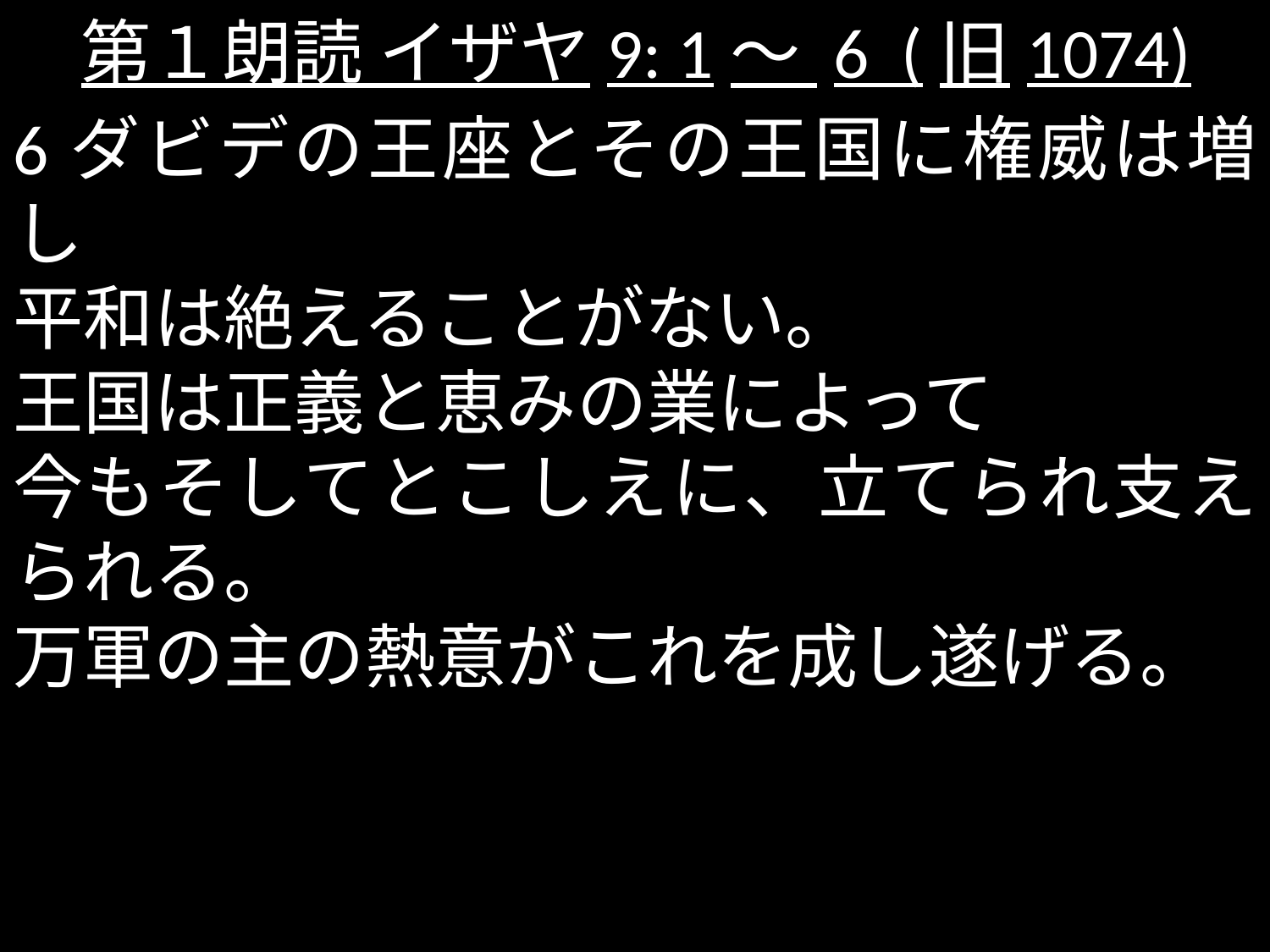

# 第１朗読 イザヤ9: 1～ 6  (旧1074)
6ダビデの王座とその王国に権威は増し
平和は絶えることがない。
王国は正義と恵みの業によって
今もそしてとこしえに、立てられ支えられる。
万軍の主の熱意がこれを成し遂げる。